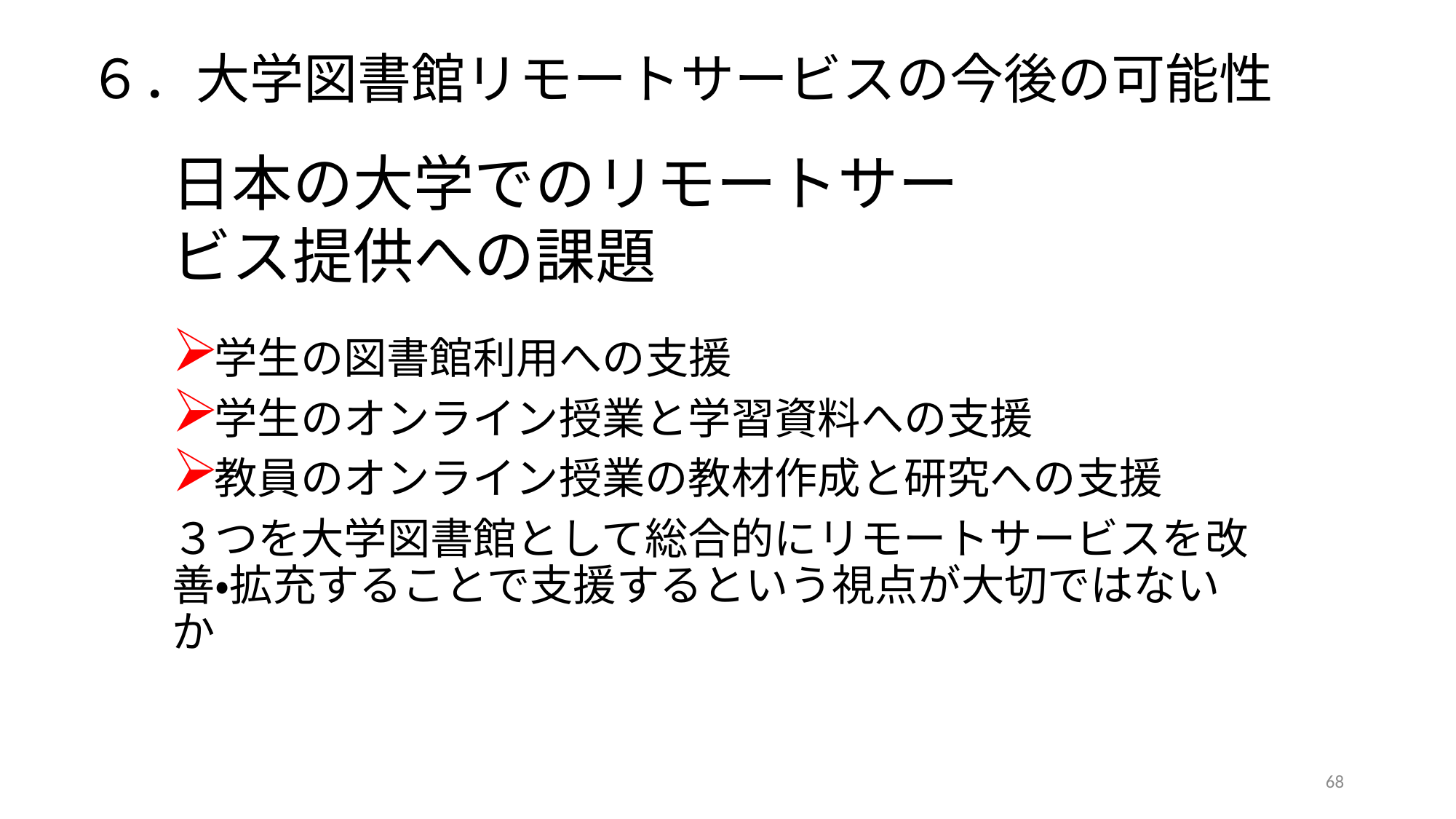

# ６．大学図書館リモートサービスの今後の可能性
日本の大学でのリモートサービス提供への課題
学生の図書館利用への支援
学生のオンライン授業と学習資料への支援
教員のオンライン授業の教材作成と研究への支援
３つを大学図書館として総合的にリモートサービスを改善・拡充することで支援するという視点が大切ではないか
68